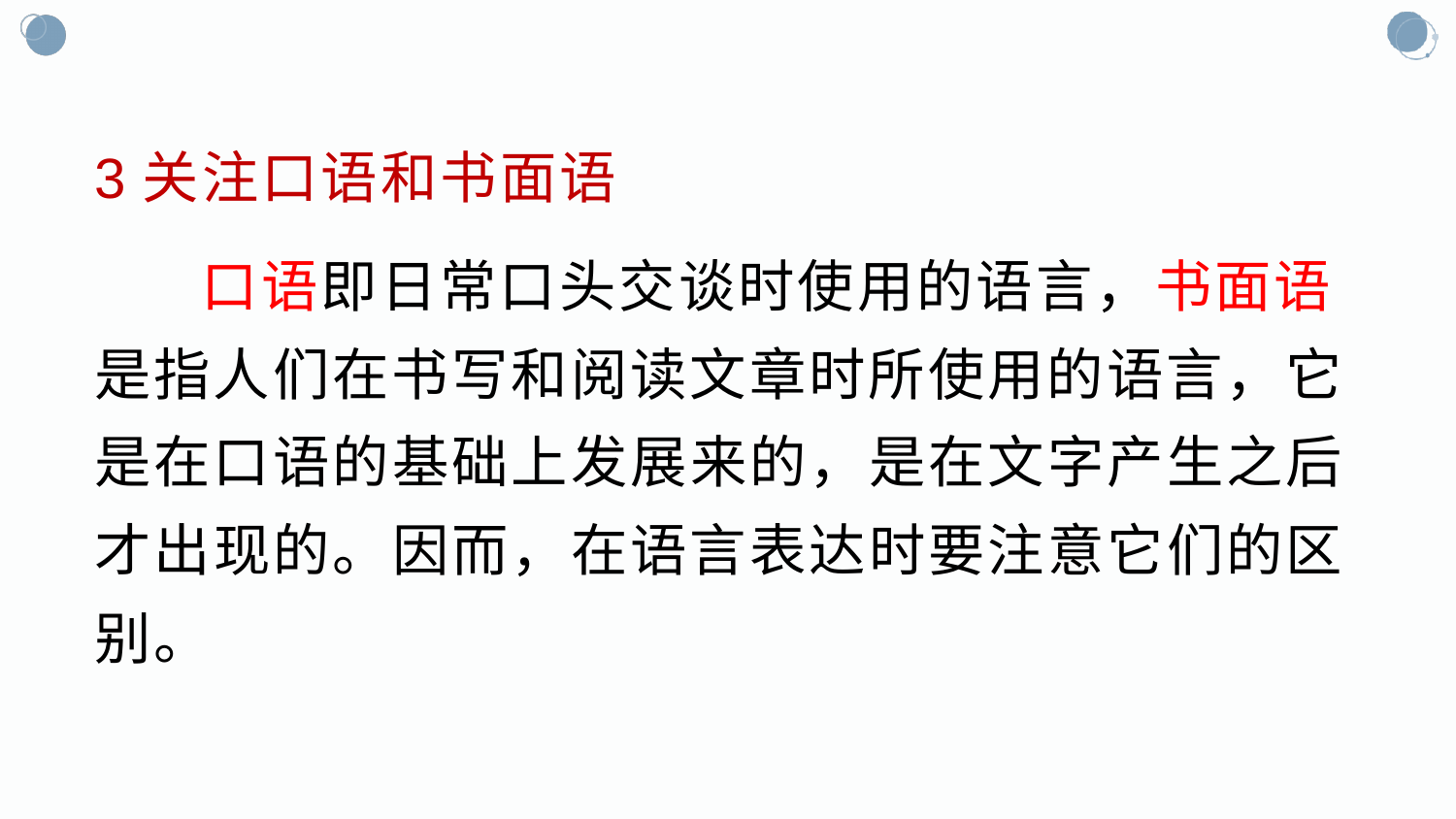

#
3关注口语和书面语
      口语即日常口头交谈时使用的语言，书面语是指人们在书写和阅读文章时所使用的语言，它是在口语的基础上发展来的，是在文字产生之后才出现的。因而，在语言表达时要注意它们的区别。